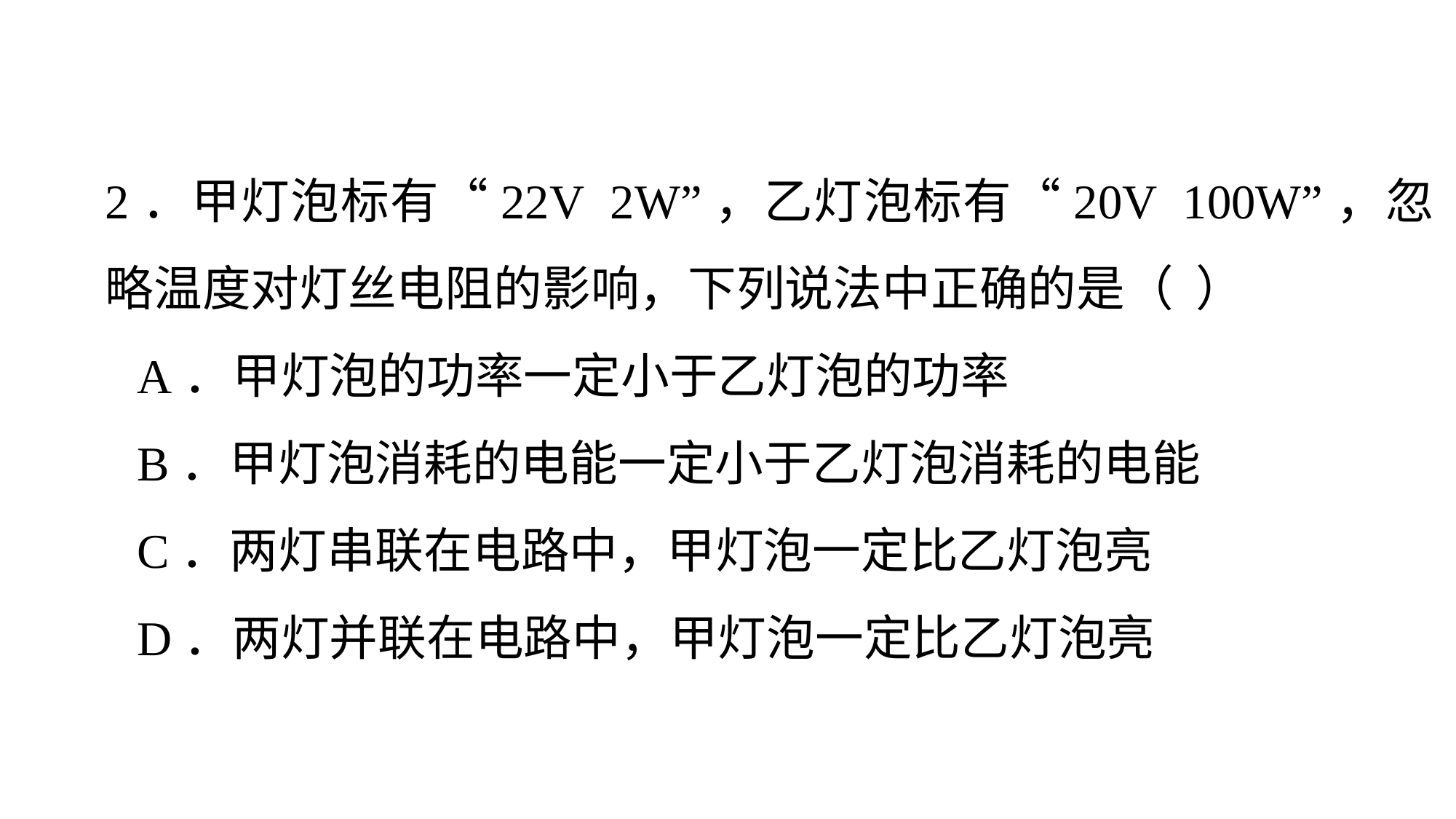

2．甲灯泡标有“22V  2W”，乙灯泡标有“20V  100W”，忽略温度对灯丝电阻的影响，下列说法中正确的是（  ）
A．甲灯泡的功率一定小于乙灯泡的功率
B．甲灯泡消耗的电能一定小于乙灯泡消耗的电能
C．两灯串联在电路中，甲灯泡一定比乙灯泡亮
D．两灯并联在电路中，甲灯泡一定比乙灯泡亮